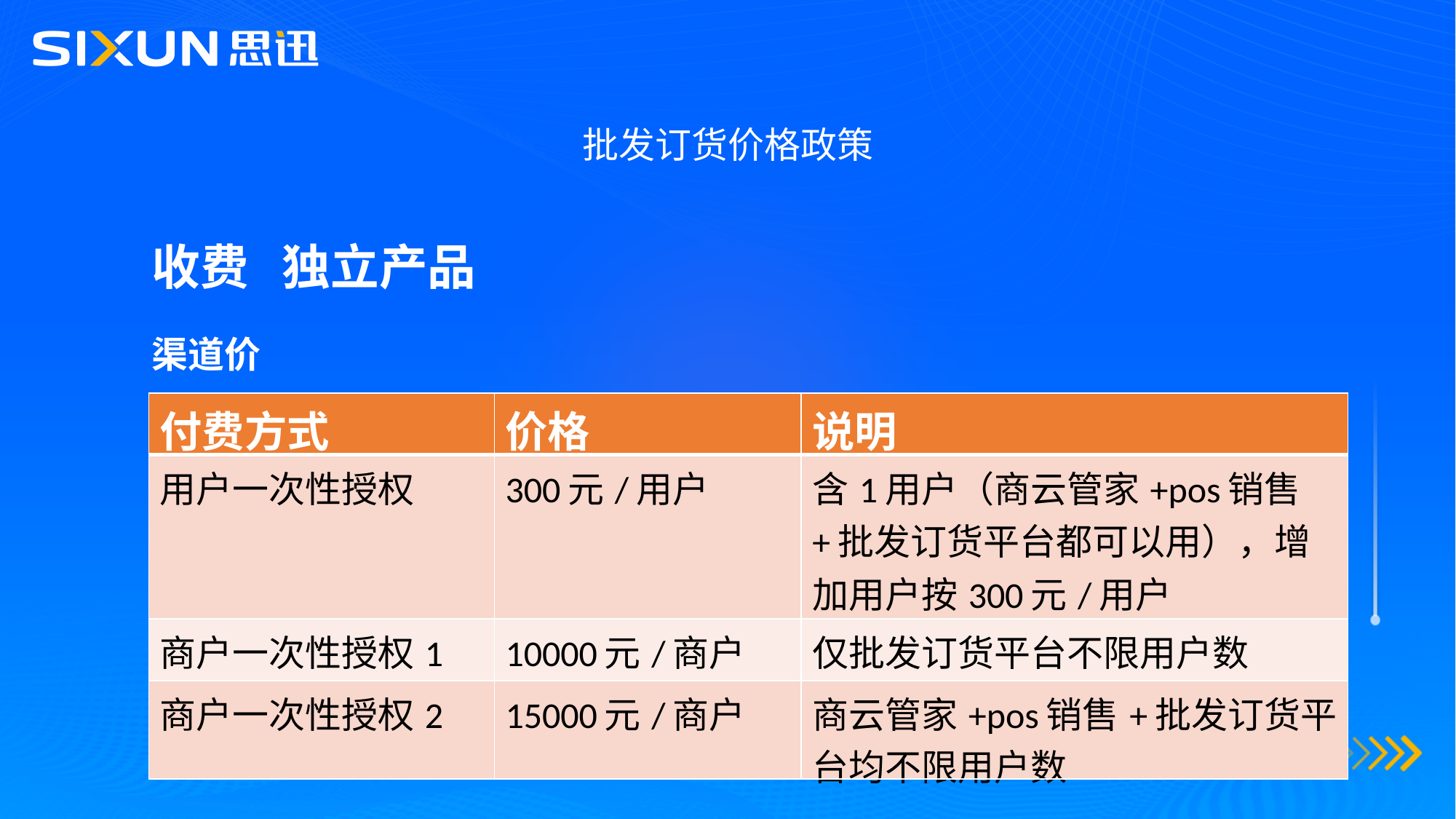

批发订货价格政策
收费   独立产品
渠道价
| 付费方式 | 价格 | 说明 |
| --- | --- | --- |
| 用户一次性授权 | 300元/用户 | 含1用户（商云管家+pos销售+批发订货平台都可以用），增加用户按300元/用户 |
| 商户一次性授权1 | 10000元/商户 | 仅批发订货平台不限用户数 |
| 商户一次性授权2 | 15000元/商户 | 商云管家+pos销售+批发订货平台均不限用户数 |